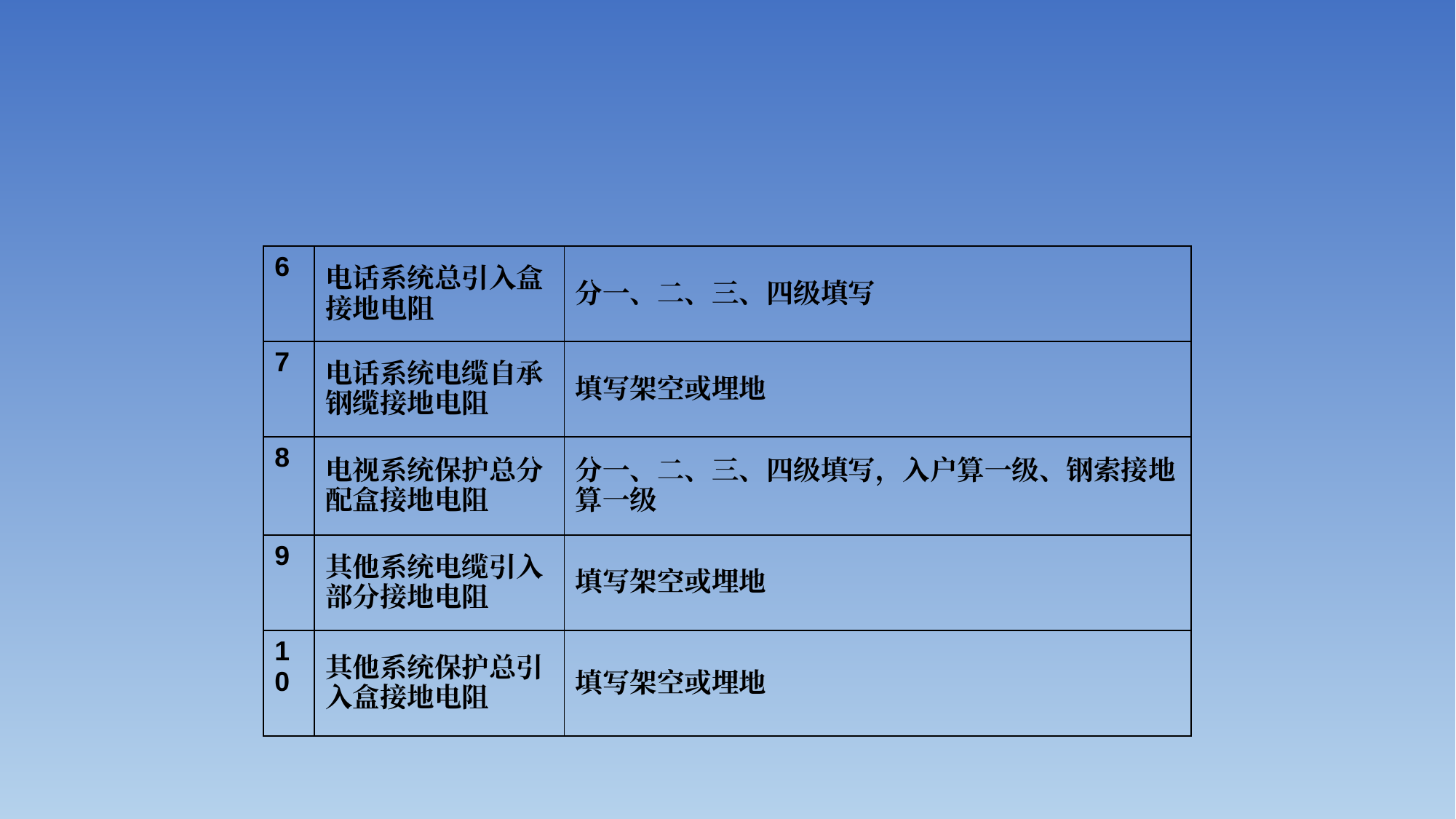

#
| 6 | 电话系统总引入盒接地电阻 | 分一、二、三、四级填写 |
| --- | --- | --- |
| 7 | 电话系统电缆自承钢缆接地电阻 | 填写架空或埋地 |
| 8 | 电视系统保护总分配盒接地电阻 | 分一、二、三、四级填写，入户算一级、钢索接地算一级 |
| 9 | 其他系统电缆引入部分接地电阻 | 填写架空或埋地 |
| 10 | 其他系统保护总引入盒接地电阻 | 填写架空或埋地 |